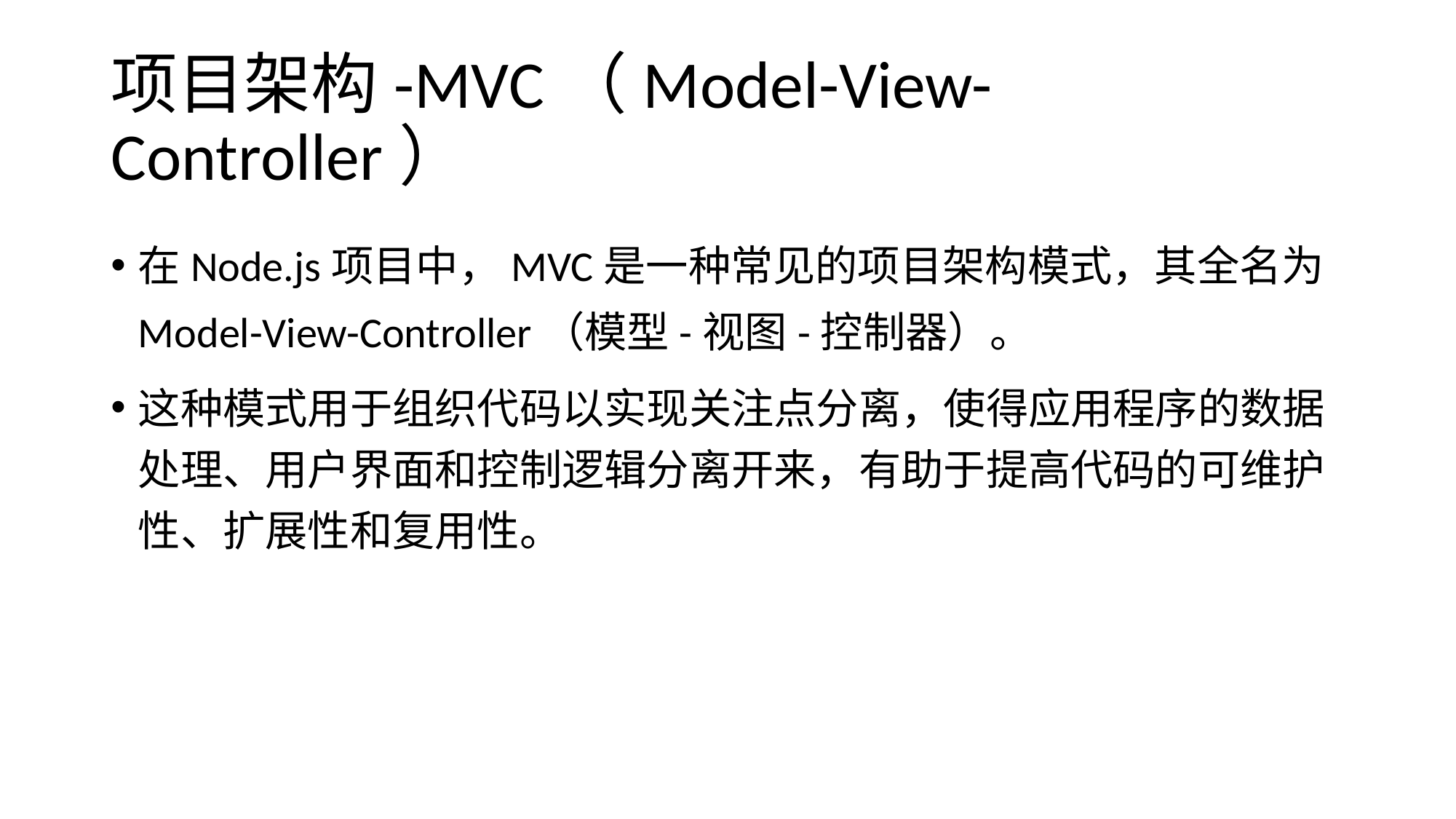

# 项目架构-MVC（Model-View-Controller）
在Node.js项目中，MVC是一种常见的项目架构模式，其全名为Model-View-Controller（模型-视图-控制器）。
这种模式用于组织代码以实现关注点分离，使得应用程序的数据处理、用户界面和控制逻辑分离开来，有助于提高代码的可维护性、扩展性和复用性。